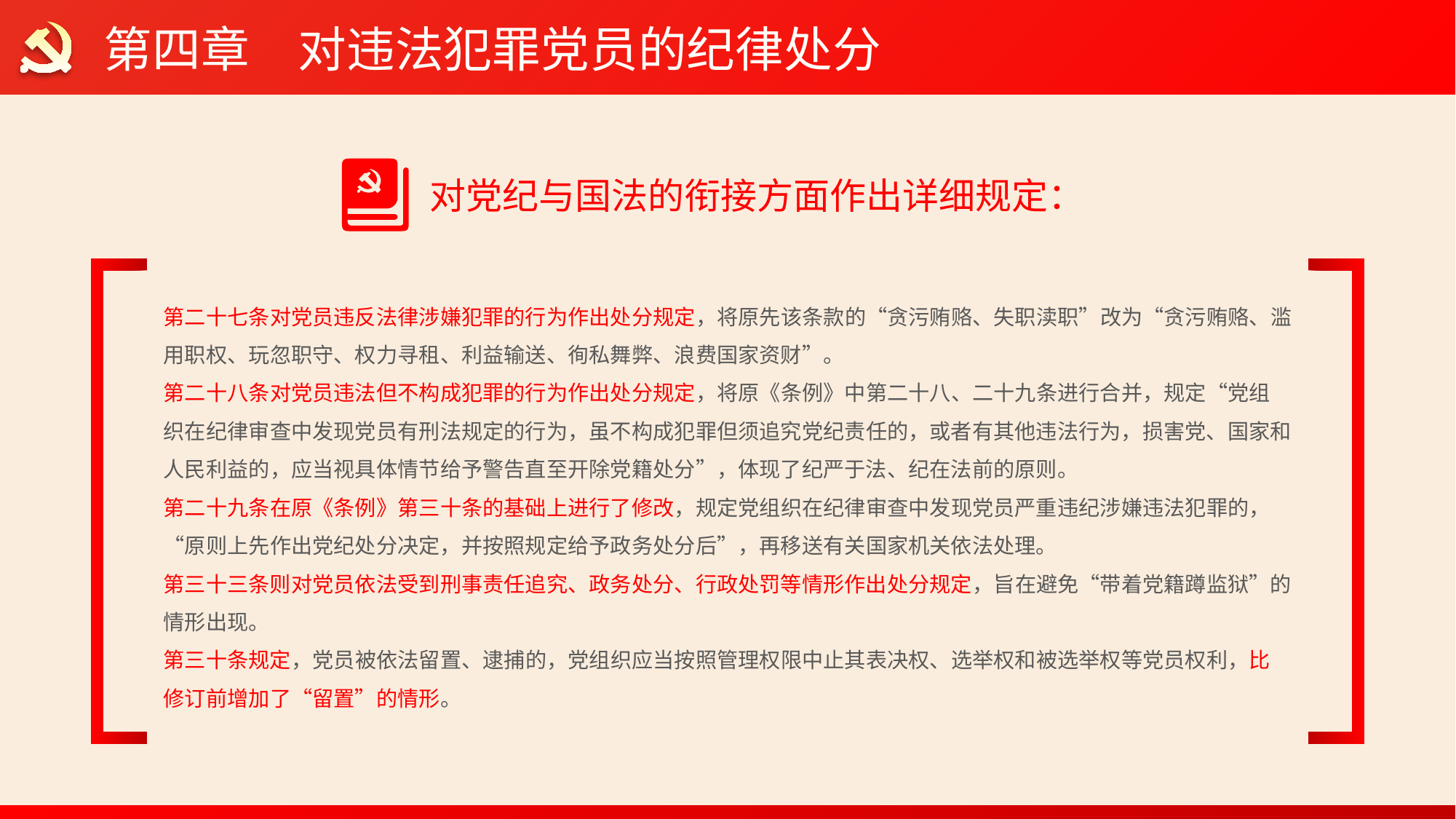

第四章　对违法犯罪党员的纪律处分

对党纪与国法的衔接方面作出详细规定：

第二十七条对党员违反法律涉嫌犯罪的行为作出处分规定，将原先该条款的“贪污贿赂、失职渎职”改为“贪污贿赂、滥用职权、玩忽职守、权力寻租、利益输送、徇私舞弊、浪费国家资财”。
第二十八条对党员违法但不构成犯罪的行为作出处分规定，将原《条例》中第二十八、二十九条进行合并，规定“党组织在纪律审查中发现党员有刑法规定的行为，虽不构成犯罪但须追究党纪责任的，或者有其他违法行为，损害党、国家和人民利益的，应当视具体情节给予警告直至开除党籍处分”，体现了纪严于法、纪在法前的原则。
第二十九条在原《条例》第三十条的基础上进行了修改，规定党组织在纪律审查中发现党员严重违纪涉嫌违法犯罪的，“原则上先作出党纪处分决定，并按照规定给予政务处分后”，再移送有关国家机关依法处理。
第三十三条则对党员依法受到刑事责任追究、政务处分、行政处罚等情形作出处分规定，旨在避免“带着党籍蹲监狱”的情形出现。
第三十条规定，党员被依法留置、逮捕的，党组织应当按照管理权限中止其表决权、选举权和被选举权等党员权利，比修订前增加了“留置”的情形。